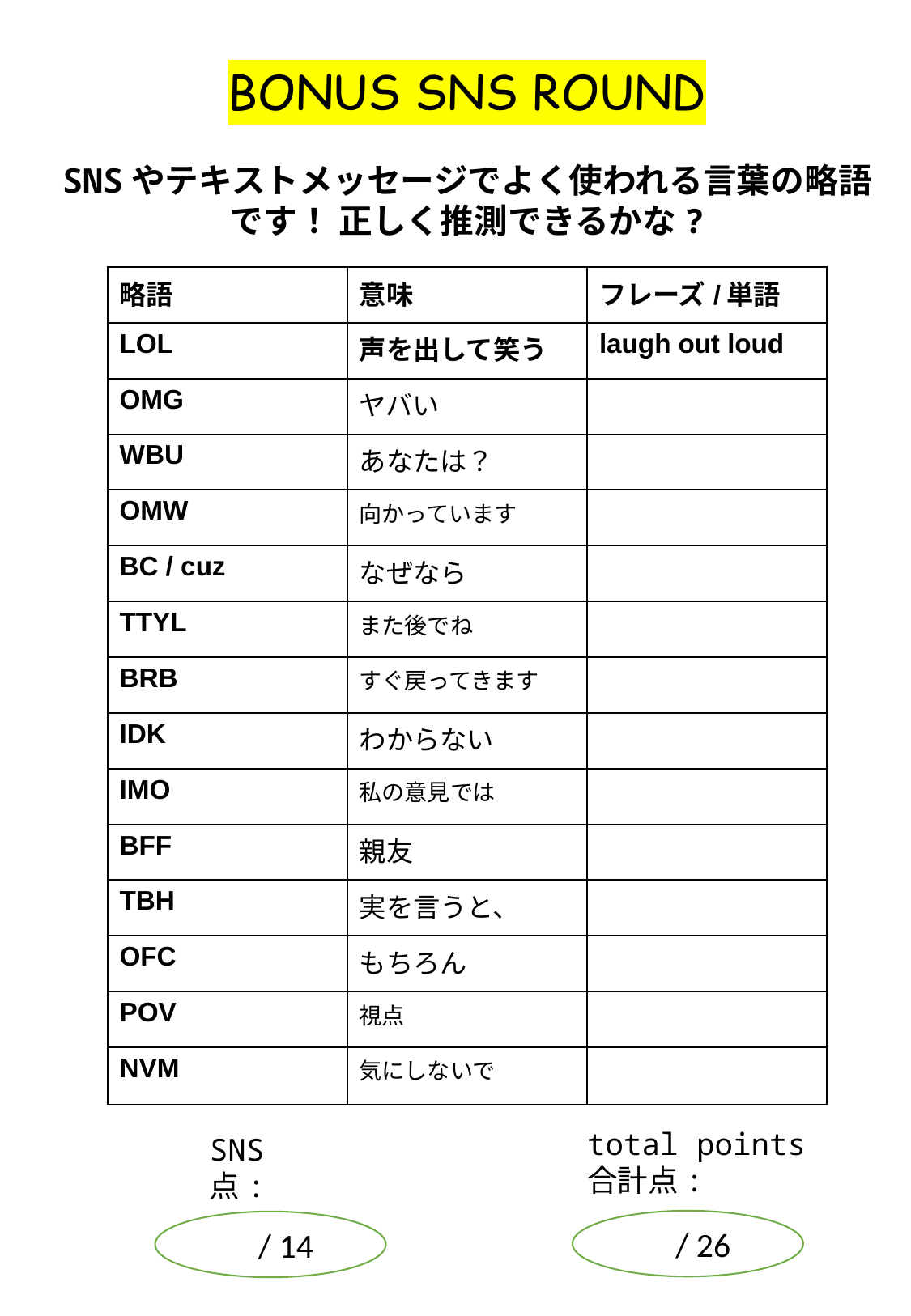

BONUS SNS ROUND

SNSやテキストメッセージでよく使われる言葉の略語です！ 正しく推測できるかな?

| 略語 | 意味 | フレーズ/単語 |
| --- | --- | --- |
| LOL | 声を出して笑う | laugh out loud |
| OMG | ヤバい |  |
| WBU | あなたは？ |  |
| OMW | 向かっています |  |
| BC / cuz | なぜなら |  |
| TTYL | また後でね |  |
| BRB | すぐ戻ってきます |  |
| IDK | わからない |  |
| IMO | 私の意見では |  |
| BFF | 親友 |  |
| TBH | 実を言うと、 |  |
| OFC | もちろん |  |
| POV | 視点 |  |
| NVM | 気にしないで |  |
total points
合計点:
SNS
点:
    / 26
    / 14